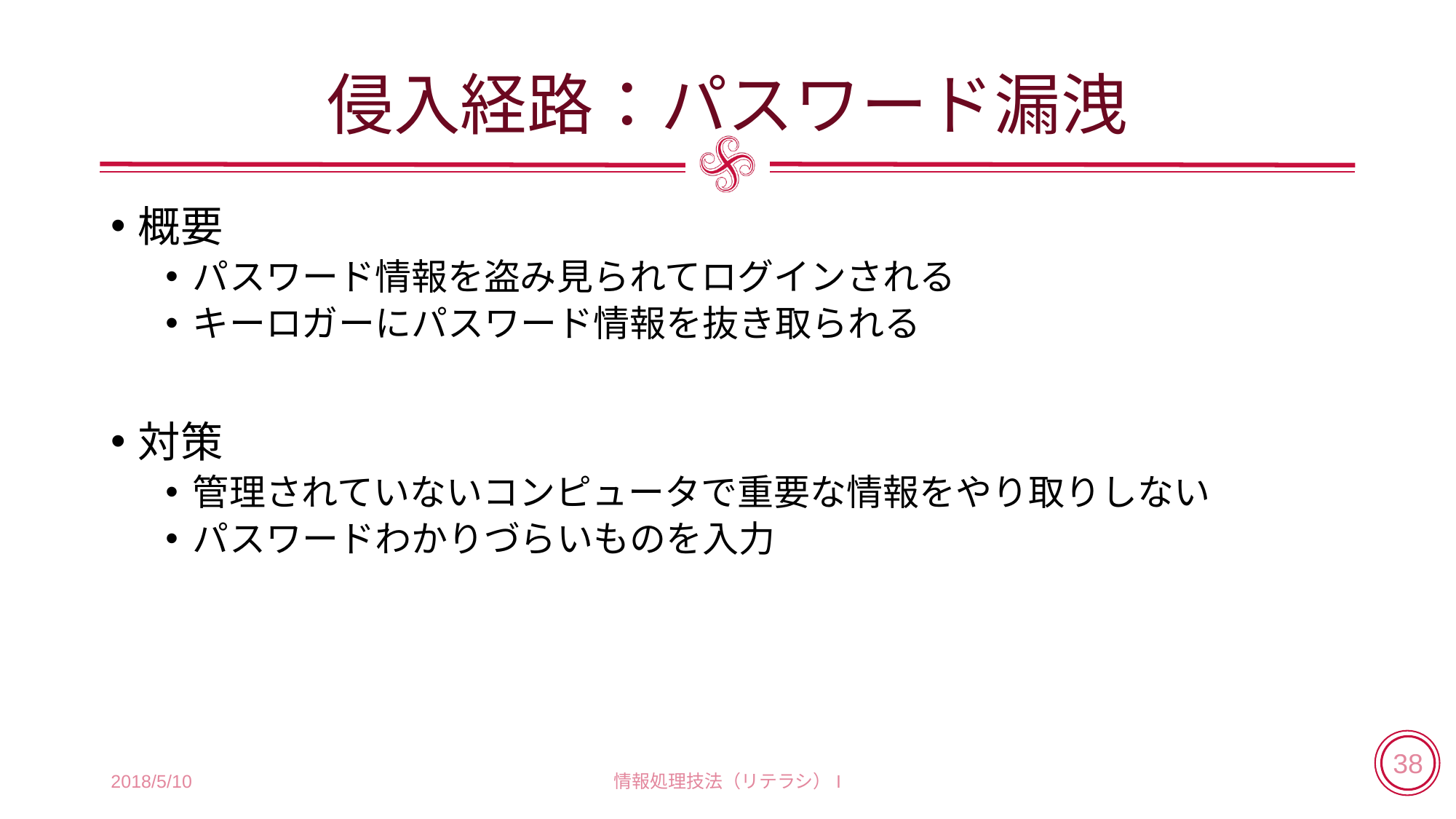

# 侵入経路：パスワード漏洩
概要
パスワード情報を盗み見られてログインされる
キーロガーにパスワード情報を抜き取られる

対策
管理されていないコンピュータで重要な情報をやり取りしない
パスワードわかりづらいものを入力

2018/5/10
情報処理技法（リテラシ）I